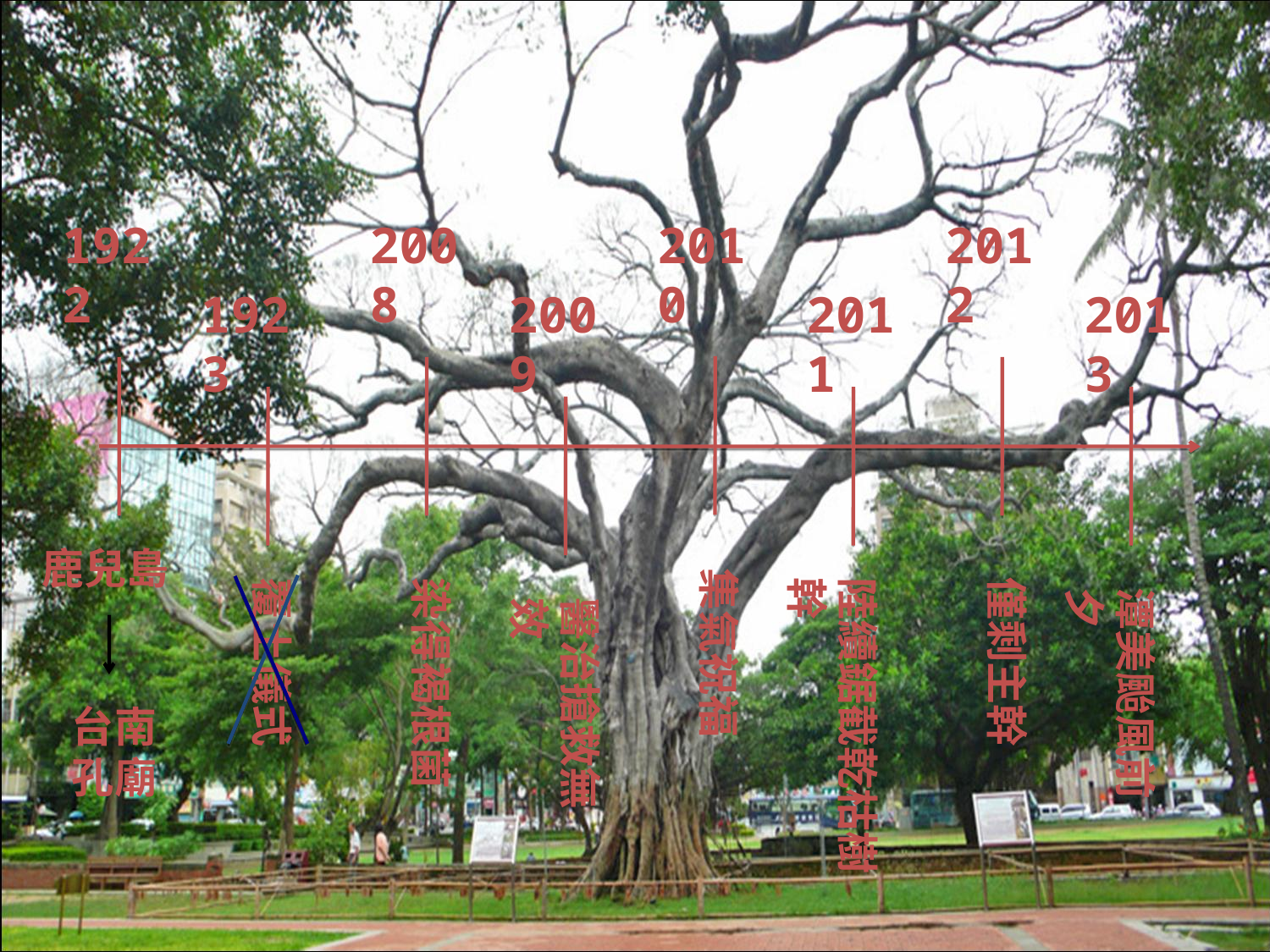

1922
2008
2010
2012
1923
2009
2011
2013
鹿兒島
集氣祝福
覆土儀式
染得褐根菌
陸續鋸截乾枯樹幹
僅剩主幹
潭美颱風前夕
醫治搶救無效
台南
孔廟